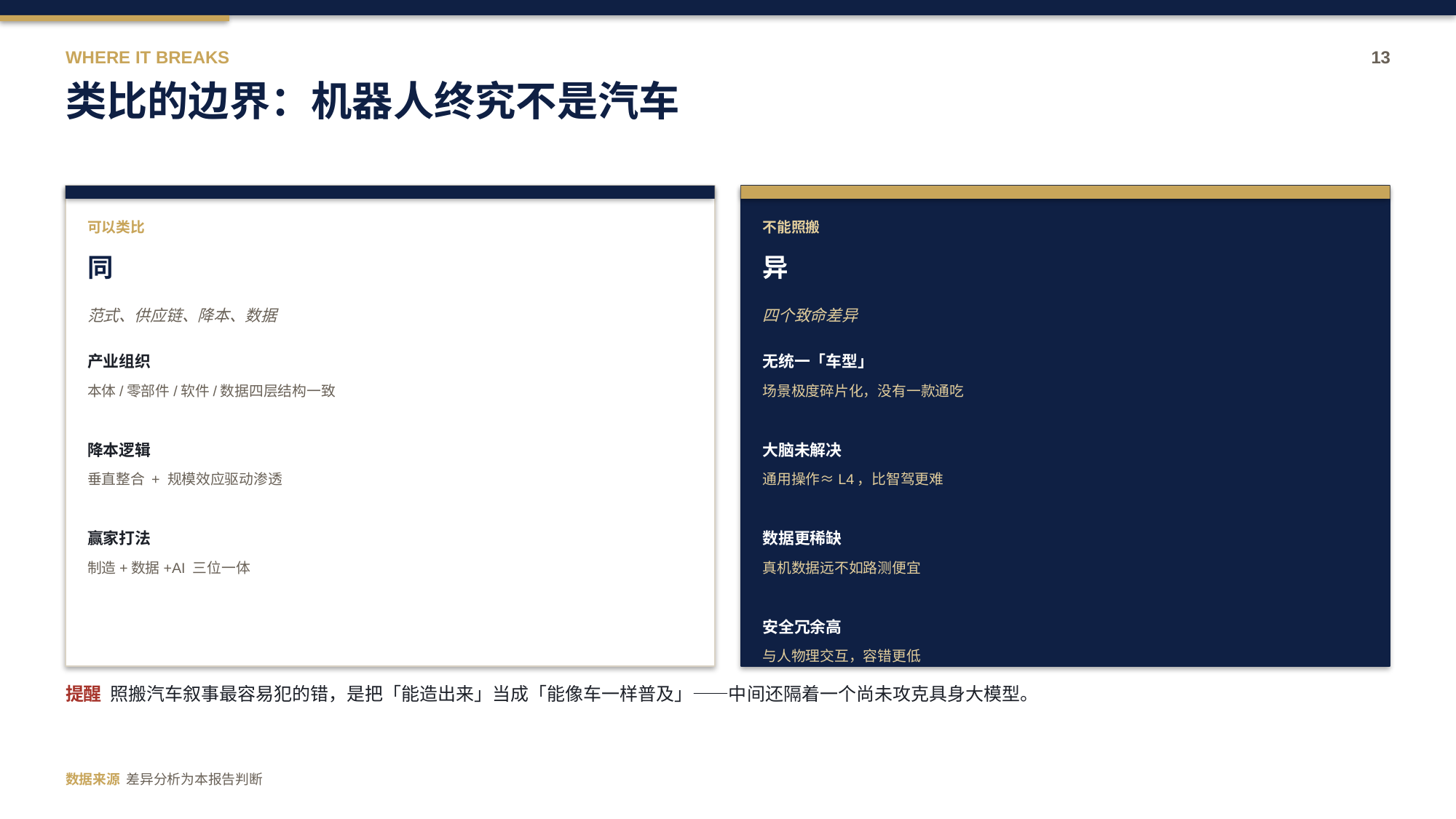

WHERE IT BREAKS
13
类比的边界：机器人终究不是汽车

可以类比
不能照搬
同
异
范式、供应链、降本、数据
四个致命差异
产业组织
无统一「车型」
本体/零部件/软件/数据四层结构一致
场景极度碎片化，没有一款通吃
降本逻辑
大脑未解决
垂直整合 + 规模效应驱动渗透
通用操作≈L4，比智驾更难
赢家打法
数据更稀缺
制造+数据+AI 三位一体
真机数据远不如路测便宜
安全冗余高
与人物理交互，容错更低
提醒  照搬汽车叙事最容易犯的错，是把「能造出来」当成「能像车一样普及」——中间还隔着一个尚未攻克具身大模型。
数据来源  差异分析为本报告判断